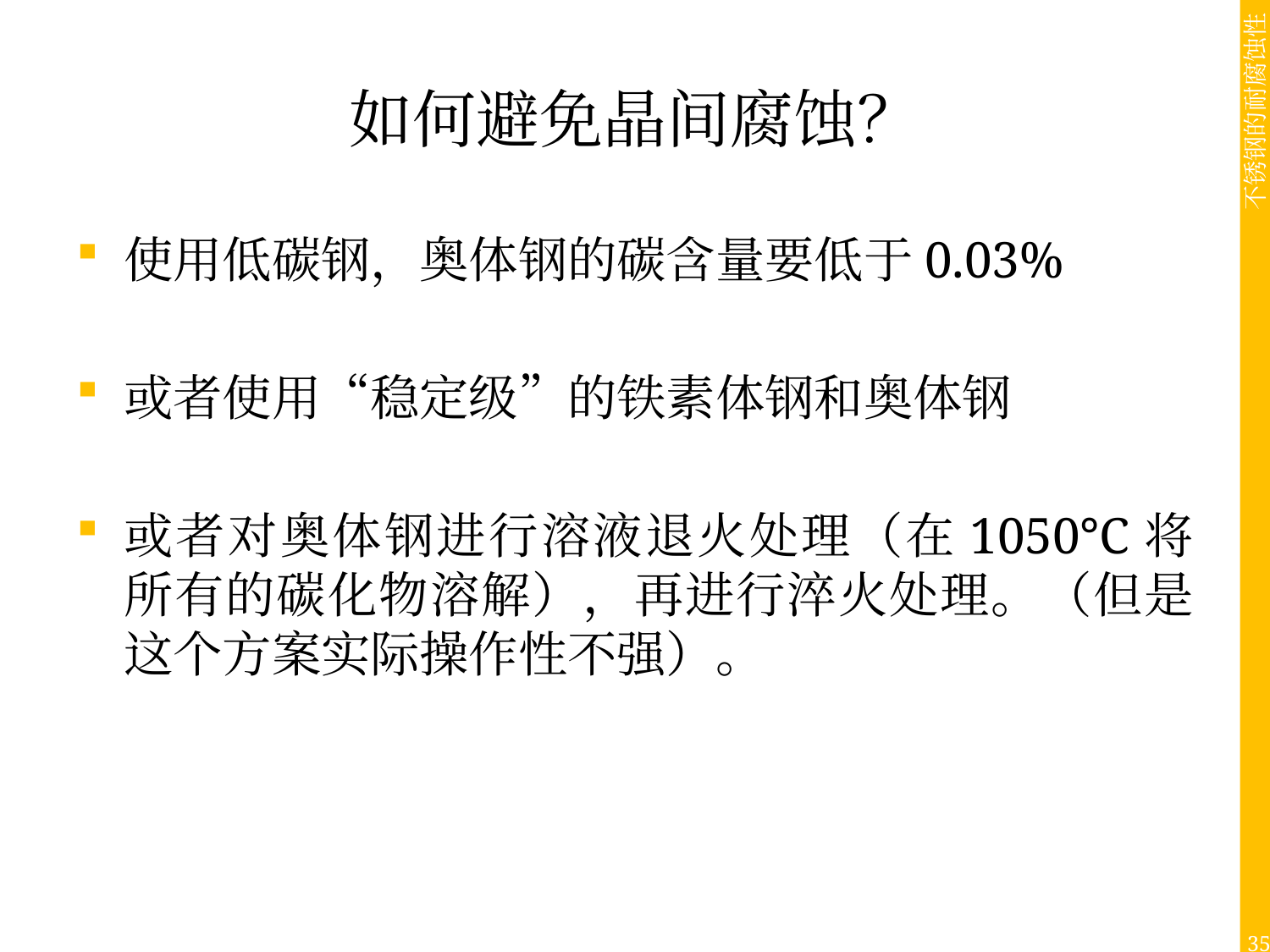

# 如何避免晶间腐蚀？
使用低碳钢，奥体钢的碳含量要低于0.03%

或者使用“稳定级”的铁素体钢和奥体钢

或者对奥体钢进行溶液退火处理（在1050°C将所有的碳化物溶解），再进行淬火处理。（但是这个方案实际操作性不强）。
35